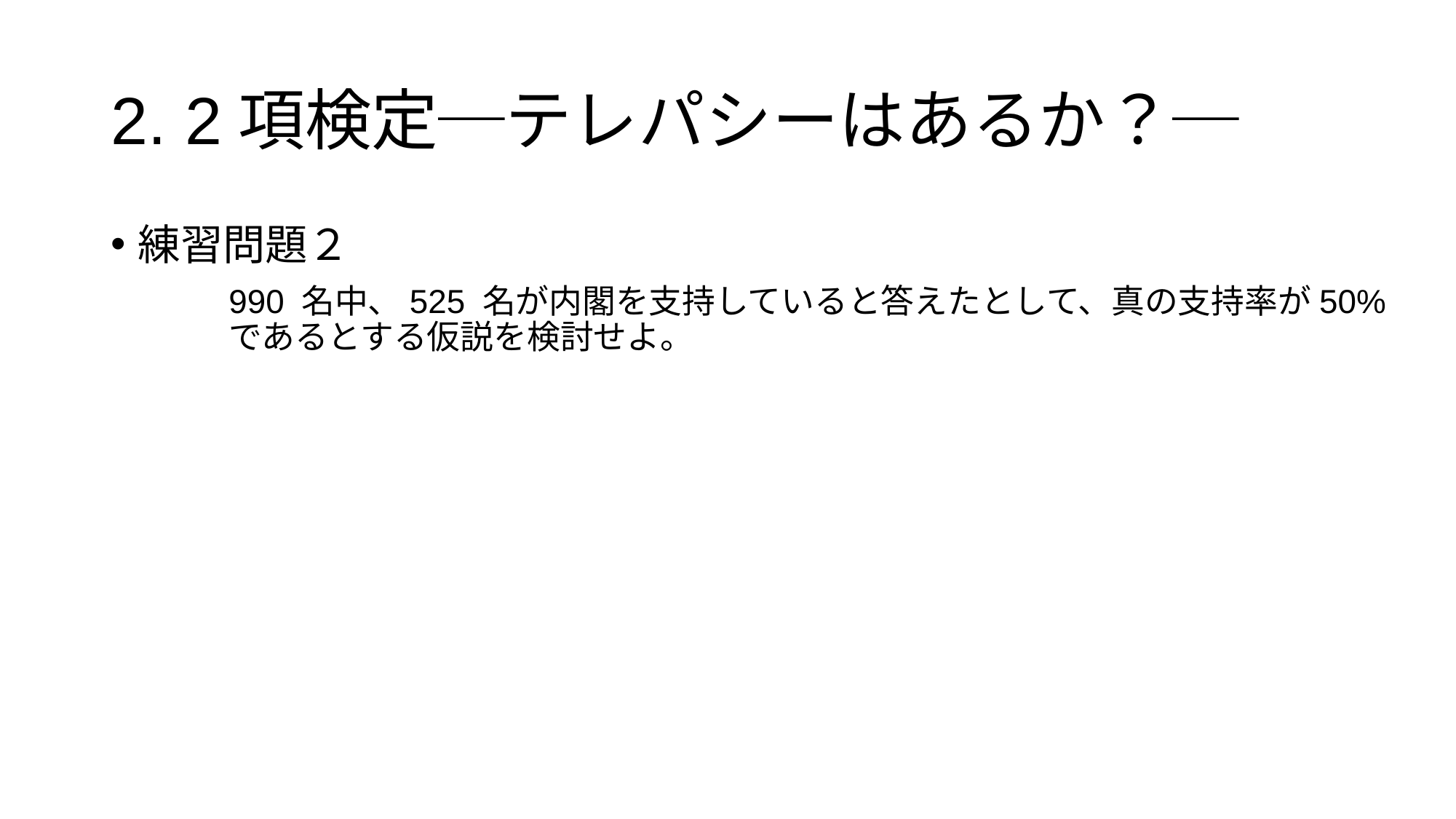

# 2. 2項検定─テレパシーはあるか？─
練習問題２
990 名中、525 名が内閣を支持していると答えたとして、真の支持率が50% であるとする仮説を検討せよ。